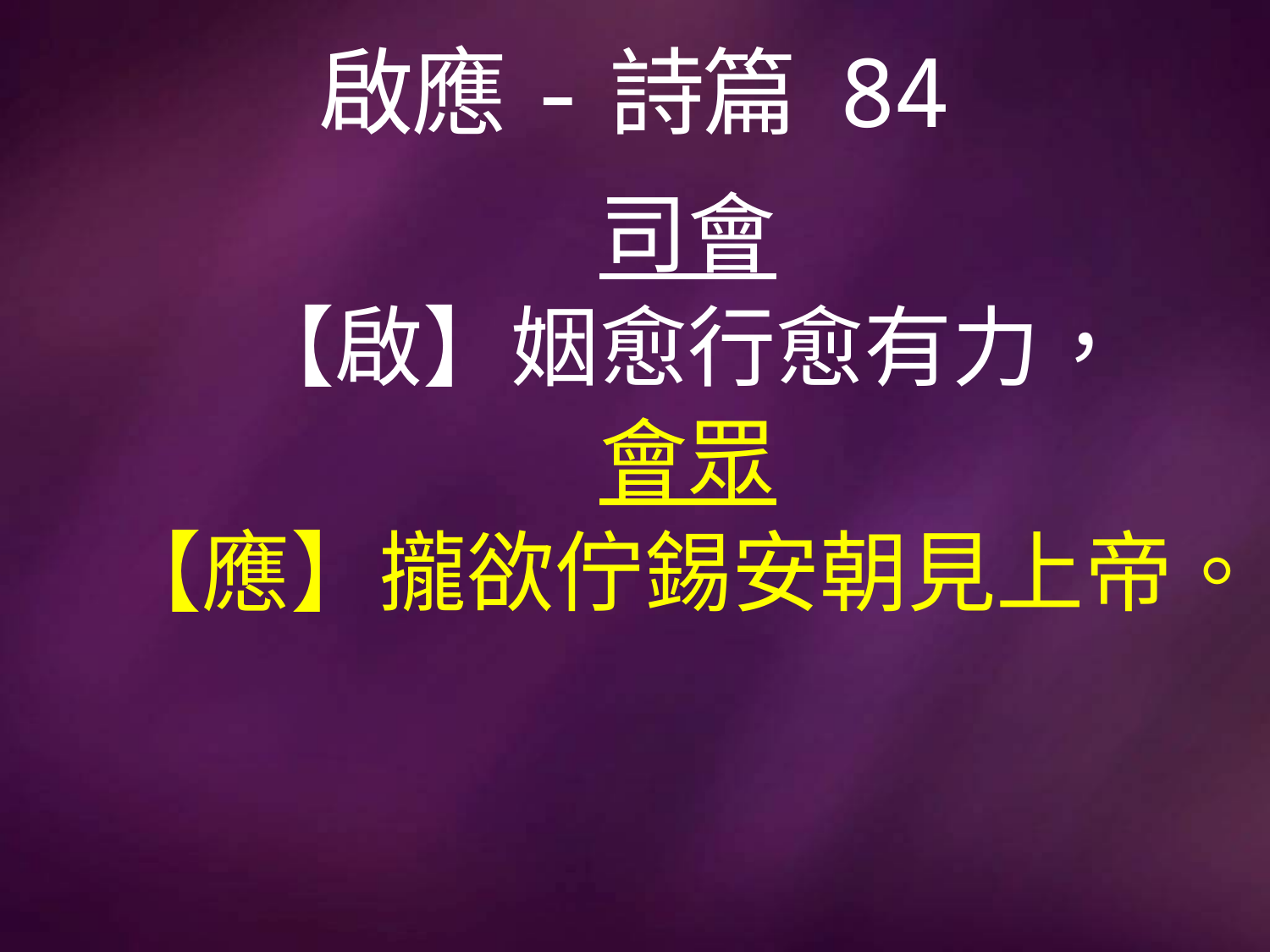

# 啟應-詩篇 84
司會
【啟】姻愈行愈有力，
會眾
【應】攏欲佇錫安朝見上帝。